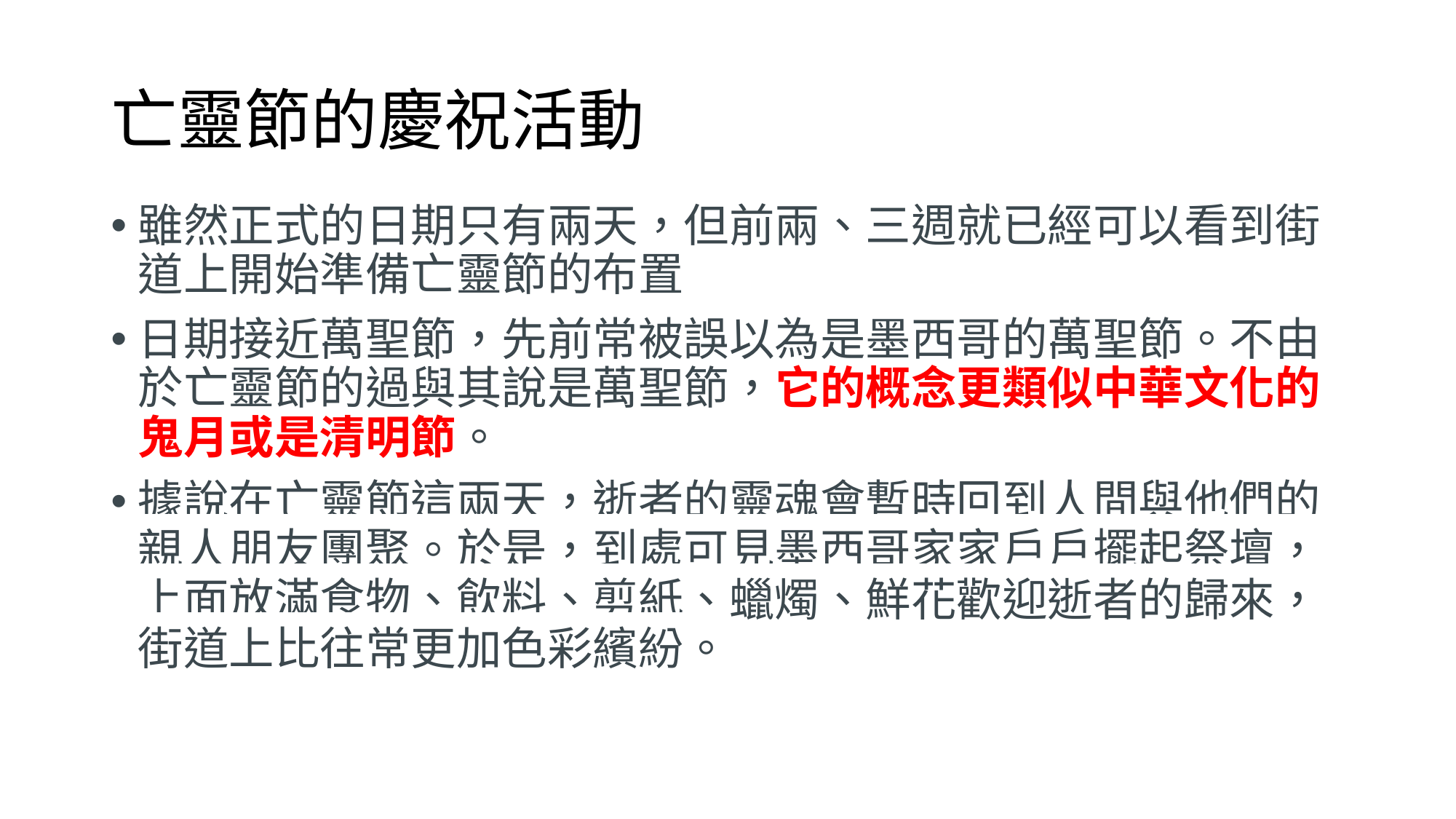

# 亡靈節的慶祝活動
雖然正式的日期只有兩天，但前兩、三週就已經可以看到街道上開始準備亡靈節的布置
日期接近萬聖節，先前常被誤以為是墨西哥的萬聖節。不由於亡靈節的過與其說是萬聖節，它的概念更類似中華文化的鬼月或是清明節。
據說在亡靈節這兩天，逝者的靈魂會暫時回到人間與他們的親人朋友團聚。於是，到處可見墨西哥家家戶戶擺起祭壇，上面放滿食物、飲料、剪紙、蠟燭、鮮花歡迎逝者的歸來，街道上比往常更加色彩繽紛。